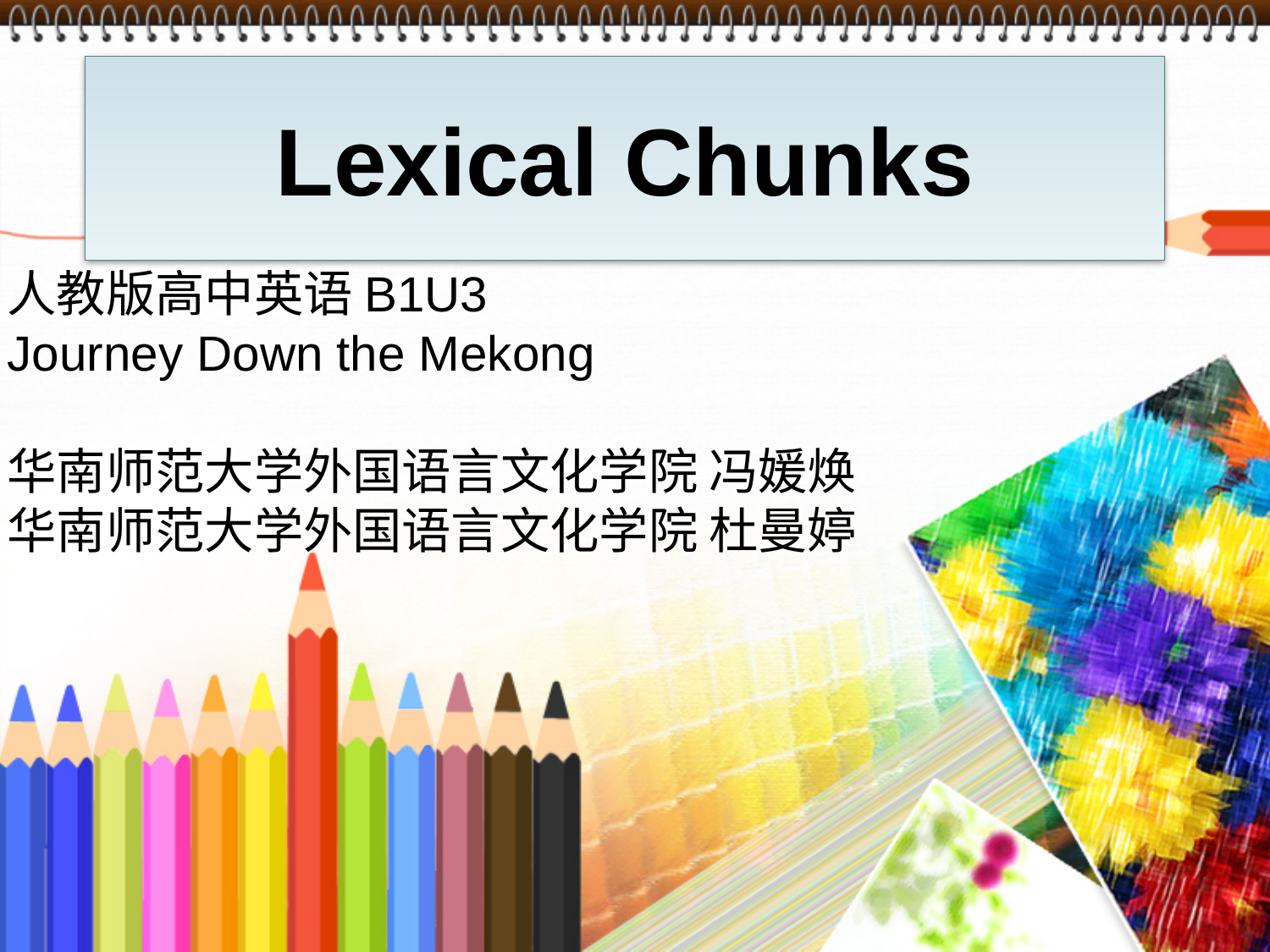

# Lexical Chunks
人教版高中英语B1U3
Journey Down the Mekong

华南师范大学外国语言文化学院 冯媛焕
华南师范大学外国语言文化学院 杜曼婷